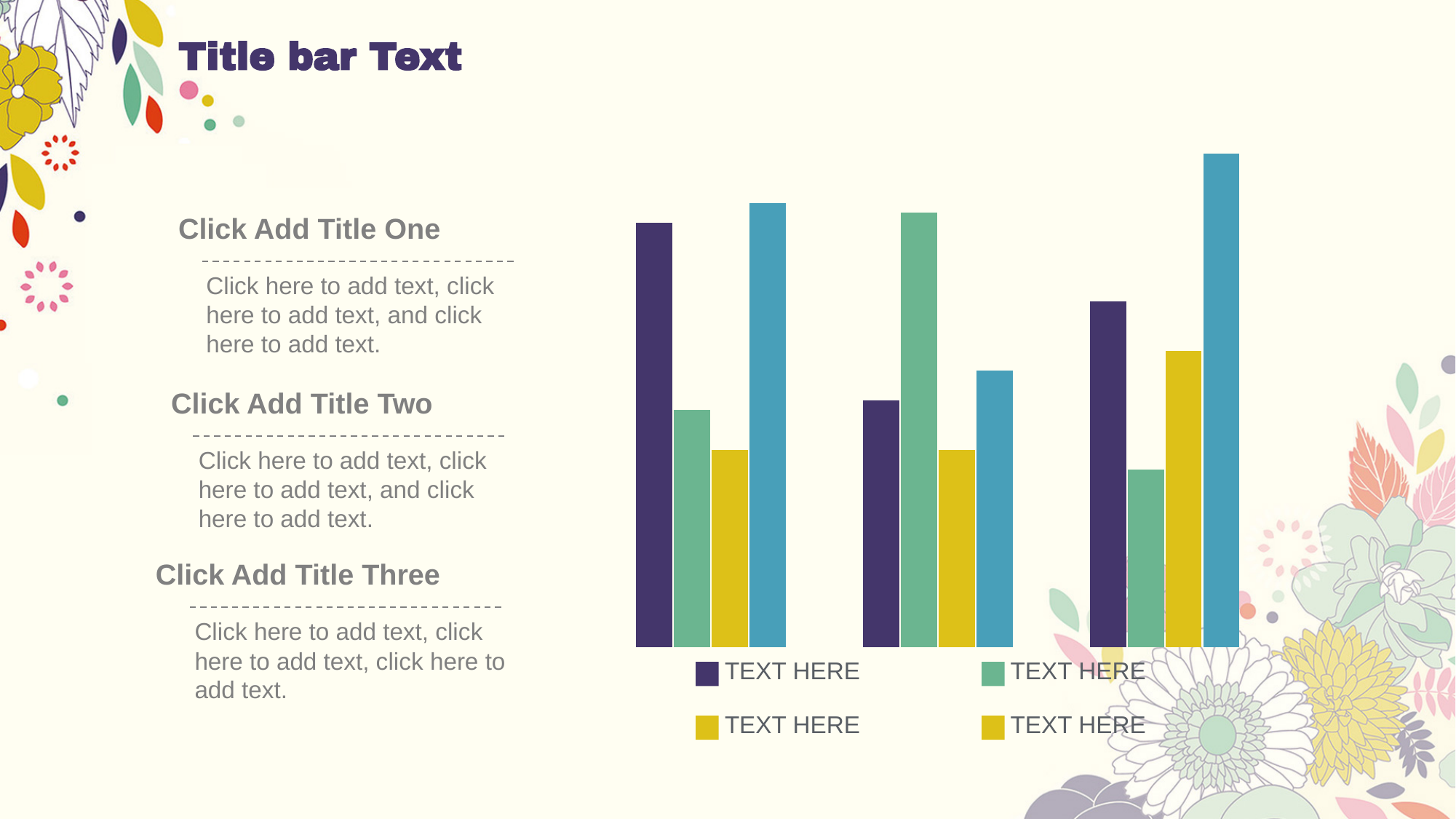

# Title bar Text

### Chart

| Category | 系列 1 | 系列 2 | 系列 3 | 系列 4 |
|---|---|---|---|---|
| 类别 1 | 4.3 | 2.4 | 2.0 | 4.5 |
| 类别 2 | 2.5 | 4.4 | 2.0 | 2.8 |
| 类别 3 | 3.5 | 1.8 | 3.0 | 5.0 |
Click Add Title One
Click here to add text, click here to add text, and click here to add text.
Click Add Title Two
Click here to add text, click here to add text, and click here to add text.
Click Add Title Three
Click here to add text, click here to add text, click here to add text.
TEXT HERE

TEXT HERE

TEXT HERE

TEXT HERE